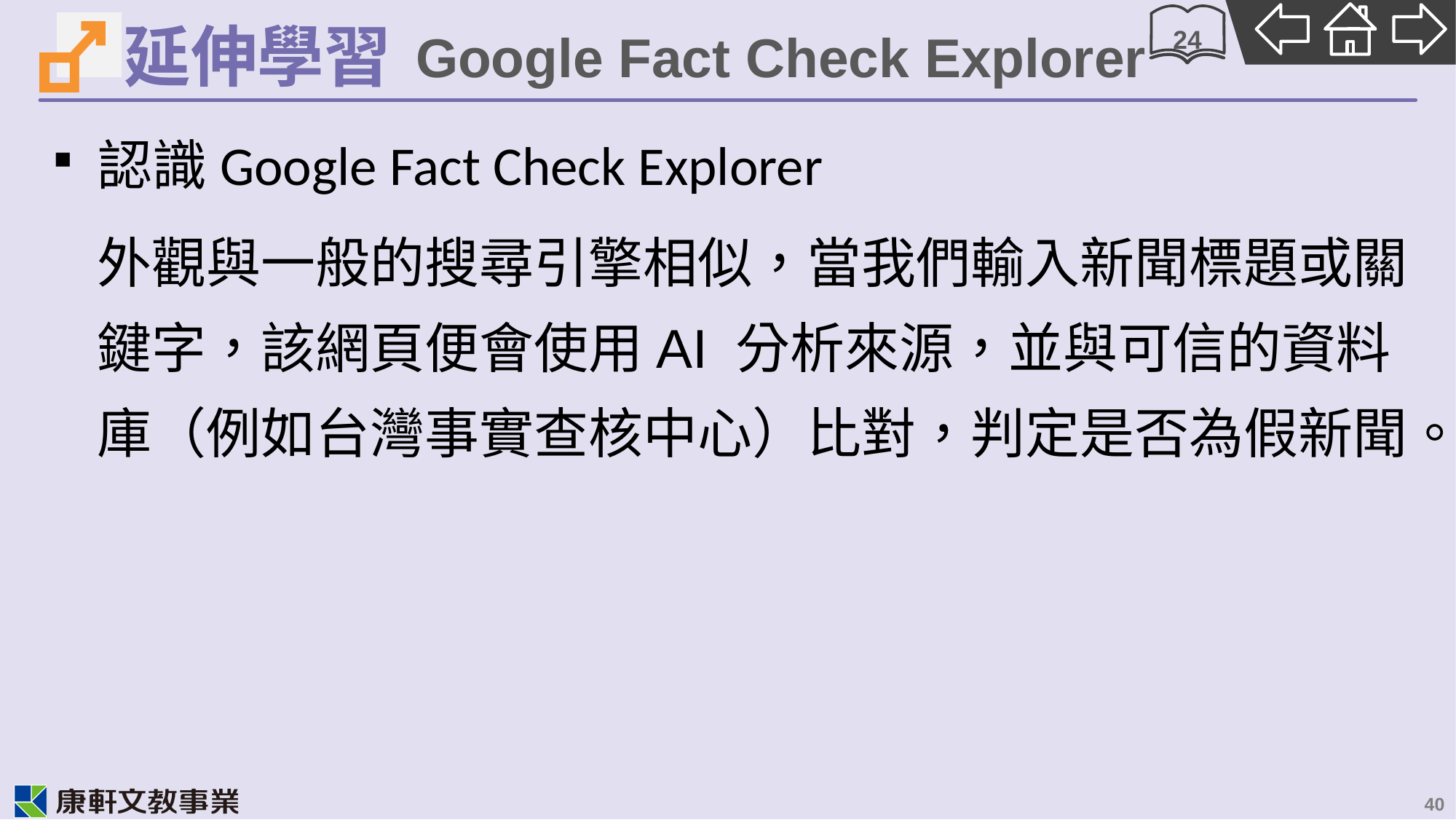

# Google Fact Check Explorer
24
認識Google Fact Check Explorer
外觀與一般的搜尋引擎相似，當我們輸入新聞標題或關鍵字，該網頁便會使用AI 分析來源，並與可信的資料庫（例如台灣事實查核中心）比對，判定是否為假新聞。
40